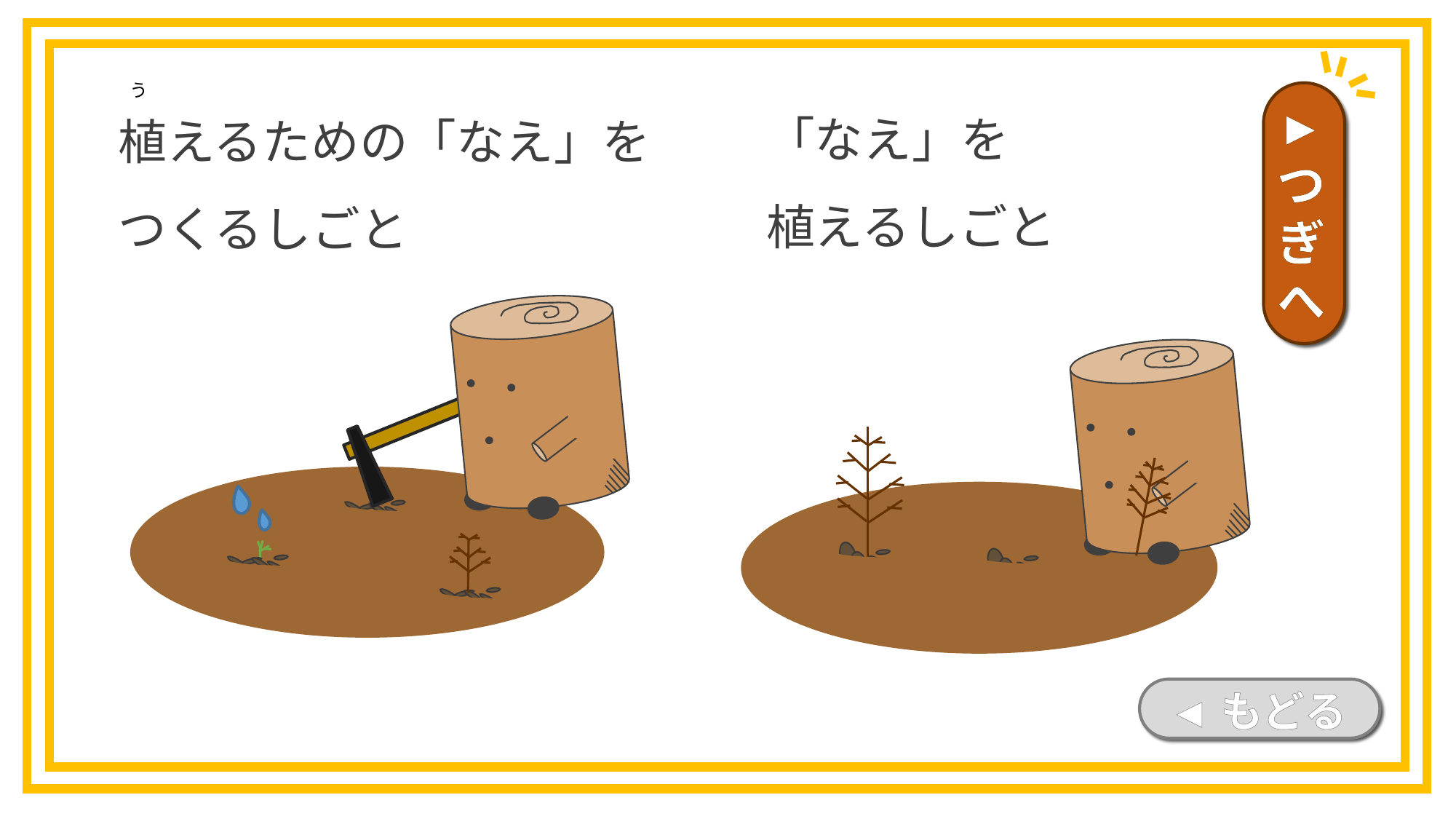

う
「なえ」を
植えるしごと
植えるための「なえ」を
つくるしごと
►つぎへ

◄もどる